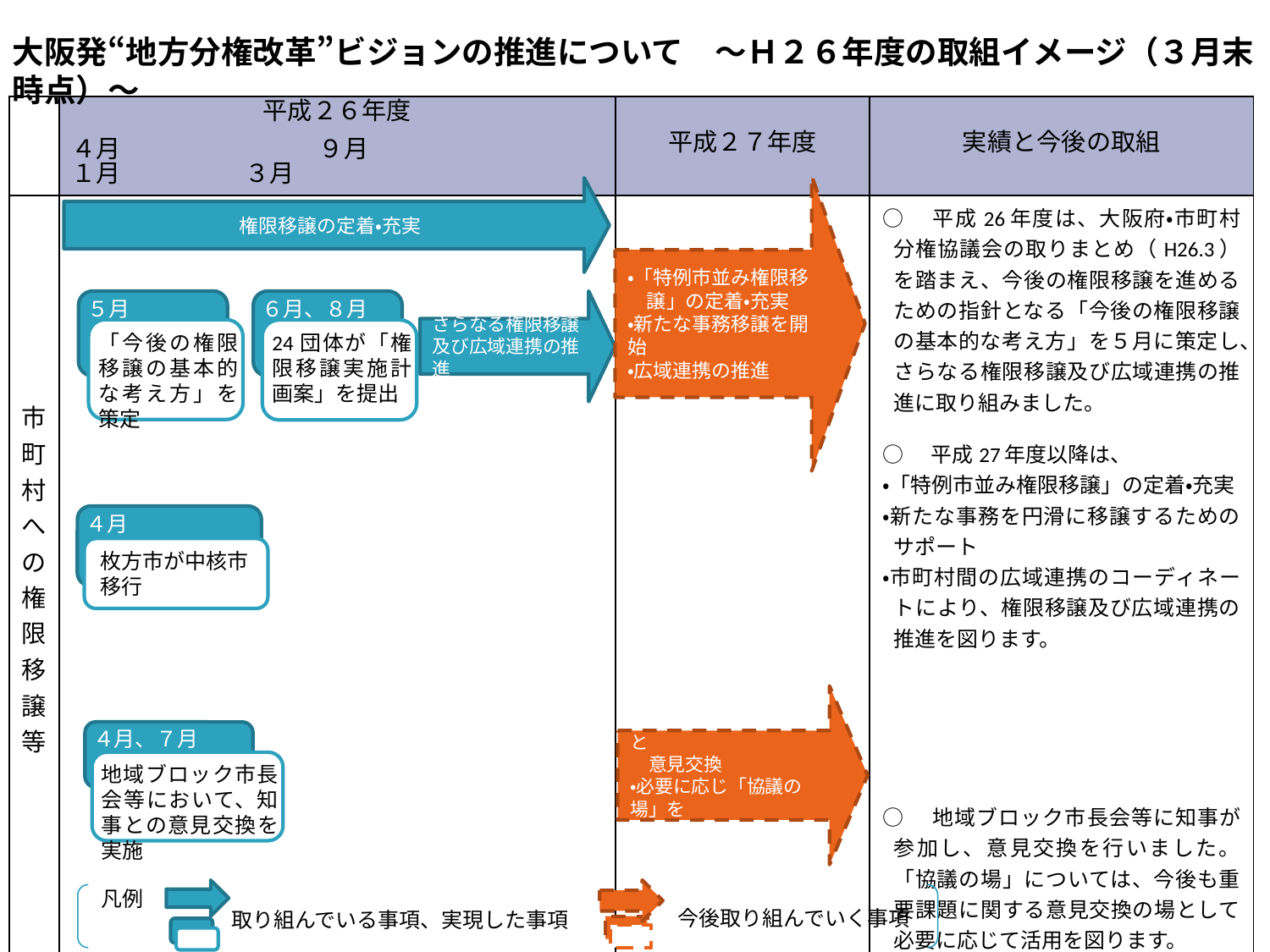

大阪発“地方分権改革”ビジョンの推進について　～Ｈ２６年度の取組イメージ（３月末時点）～
|  | 平成２６年度 | 平成２７年度 | 実績と今後の取組 |
| --- | --- | --- | --- |
|  | ４月　　　　　　　　９月　　　　　　　　　１月　　　　　３月 |  |  |
| 市町村への権限移譲等 |  |  | ○　平成26年度は、大阪府・市町村分権協議会の取りまとめ（H26.3）を踏まえ、今後の権限移譲を進めるための指針となる「今後の権限移譲の基本的な考え方」を５月に策定し、さらなる権限移譲及び広域連携の推進に取り組みました。 ○　平成27年度以降は、 ・「特例市並み権限移譲」の定着・充実 ・新たな事務を円滑に移譲するためのサポート ・市町村間の広域連携のコーディネートにより、権限移譲及び広域連携の推進を図ります。 ○　地域ブロック市長会等に知事が参加し、意見交換を行いました。「協議の場」については、今後も重要課題に関する意見交換の場として必要に応じて活用を図ります。 |
・「特例市並み権限移
　譲」の定着・充実
・新たな事務移譲を開始
・広域連携の推進
権限移譲の定着・充実
５月
さらなる権限移譲及び広域連携の推進
６月、８月
「今後の権限移譲の基本的な考え方」を策定
24団体が「権限移譲実施計画案」を提出
４月
枚方市が中核市移行
・地域ブロック市長会等と
　意見交換
・必要に応じ「協議の場」を
　開催
４月、７月
地域ブロック市長会等において、知事との意見交換を実施
凡例

今後取り組んでいく事項
取り組んでいる事項、実現した事項